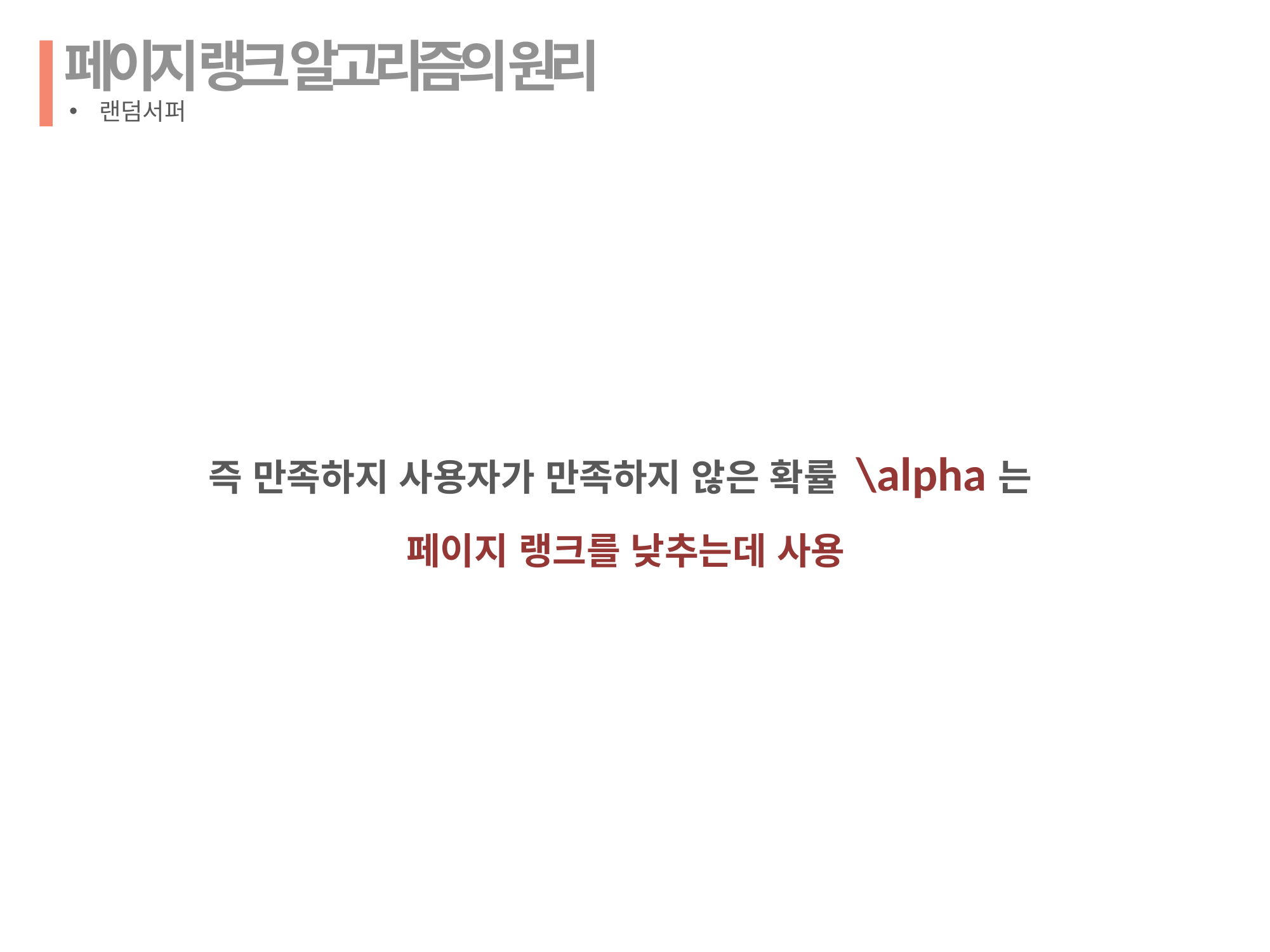

페이지 랭크 알고리즘의 원리
랜덤서퍼

즉 만족하지 사용자가 만족하지 않은 확률 \alpha는
페이지 랭크를 낮추는데 사용